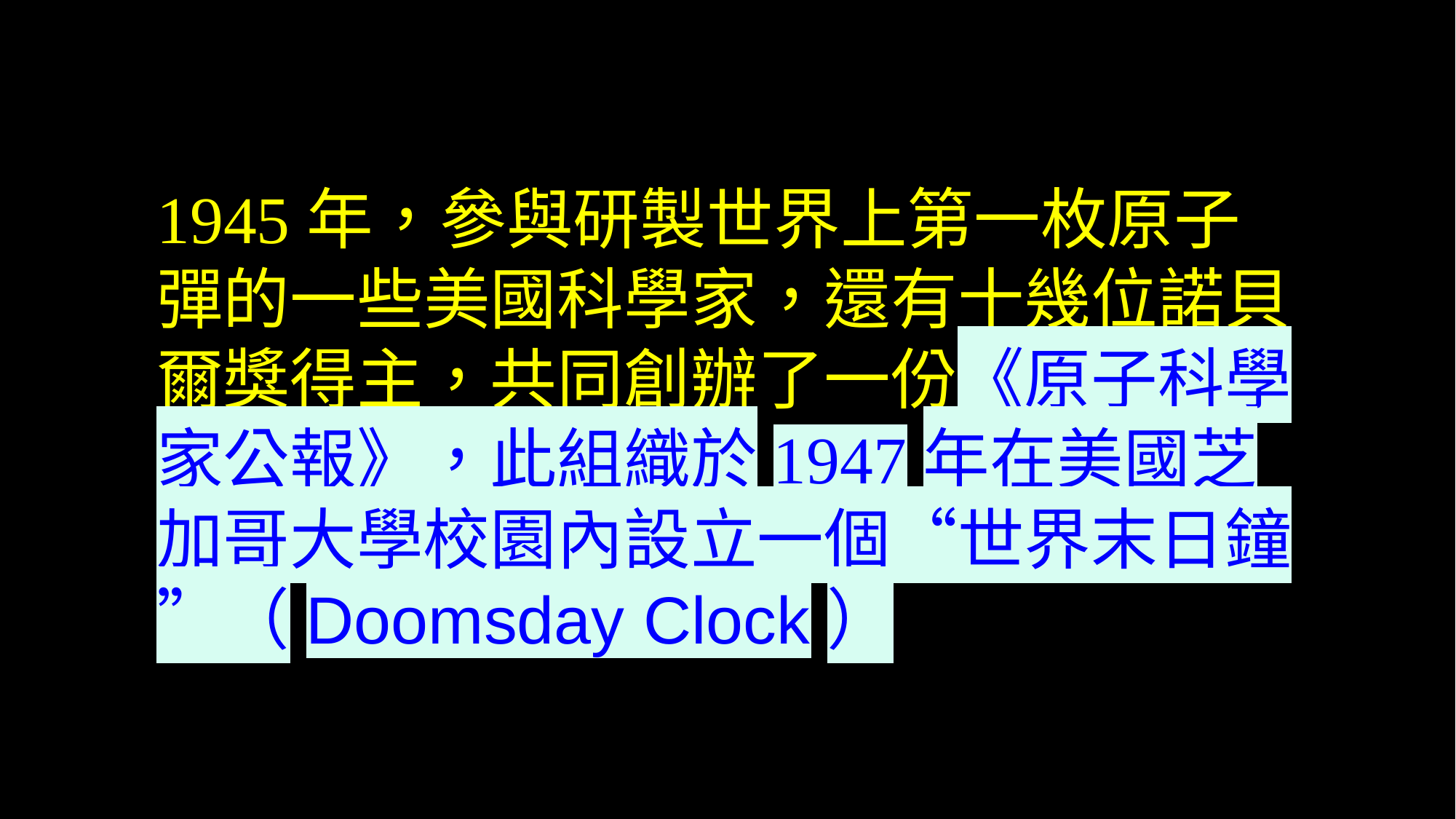

1945年，參與研製世界上第一枚原子彈的一些美國科學家，還有十幾位諾貝爾獎得主，共同創辦了一份《原子科學家公報》，此組織於1947年在美國芝加哥大學校園內設立一個“世界末日鐘”（Doomsday Clock）